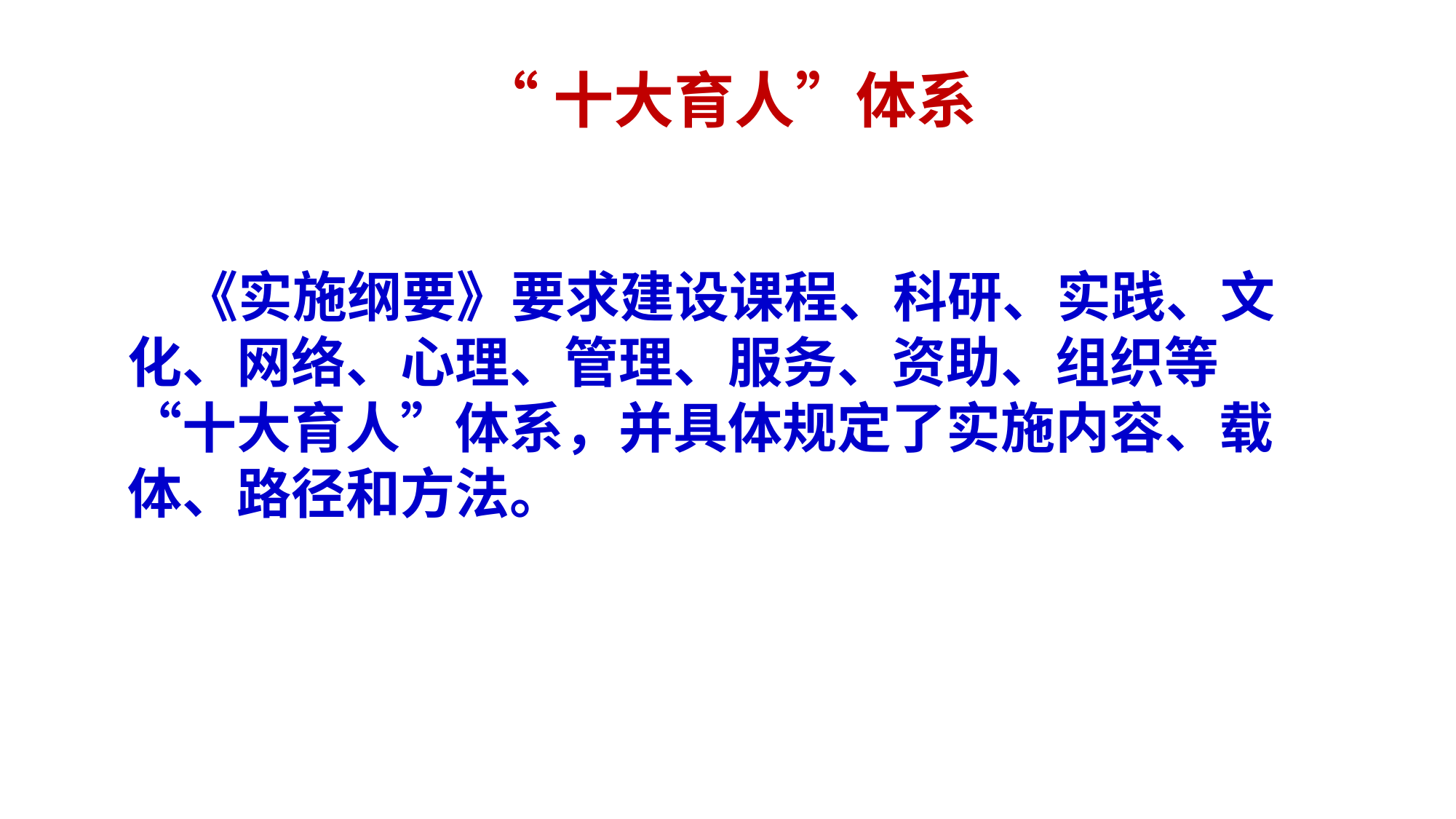

“十大育人”体系
    《实施纲要》要求建设课程、科研、实践、文化、网络、心理、管理、服务、资助、组织等“十大育人”体系，并具体规定了实施内容、载体、路径和方法。